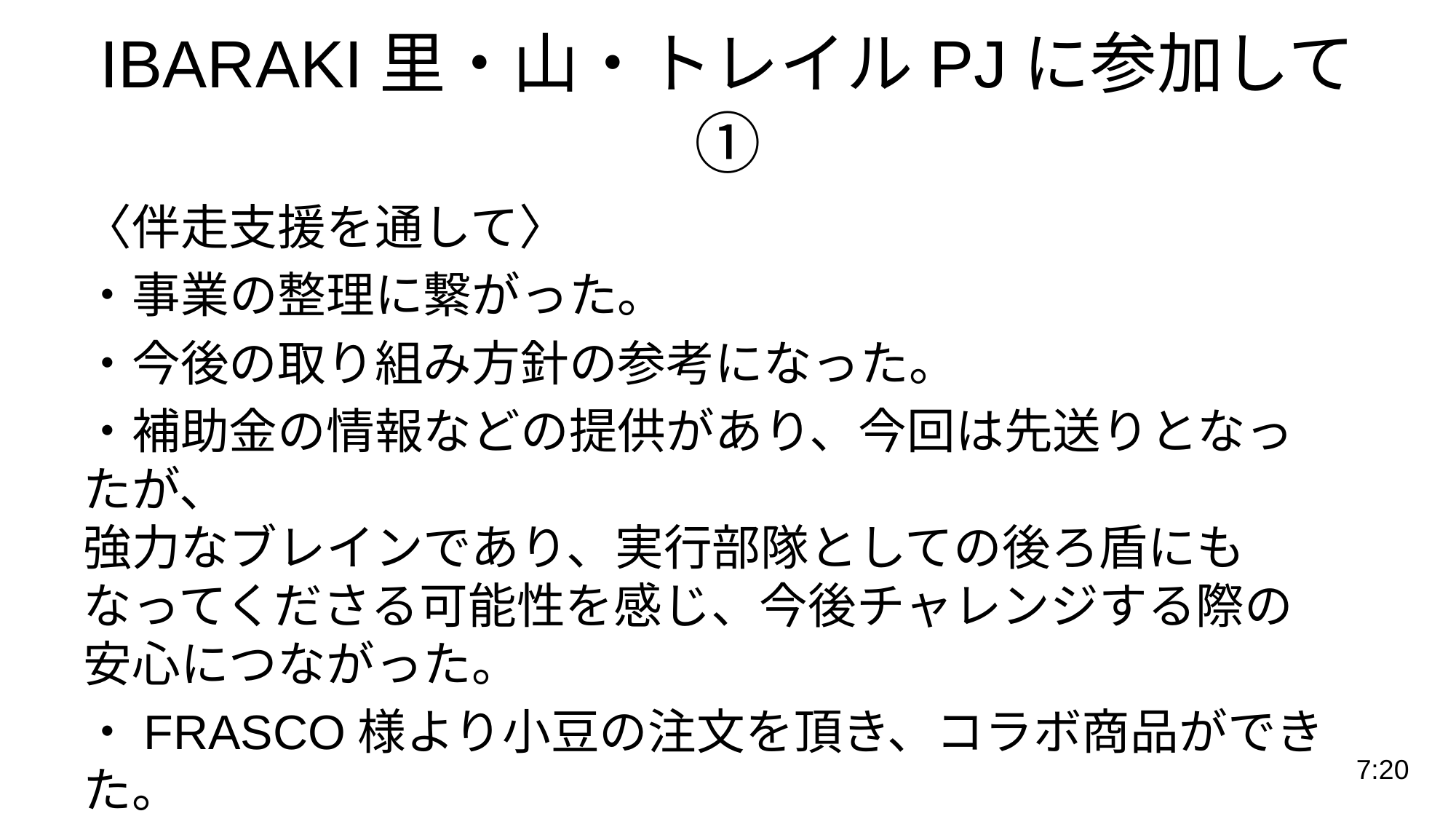

# IBARAKI里・山・トレイルPJに参加して①
〈伴走支援を通して〉
・事業の整理に繋がった。
・今後の取り組み方針の参考になった。
・補助金の情報などの提供があり、今回は先送りとなったが、
強力なブレインであり、実行部隊としての後ろ盾にもなってくださる可能性を感じ、今後チャレンジする際の安心につながった。
・FRASCO様より小豆の注文を頂き、コラボ商品ができた。

7:20